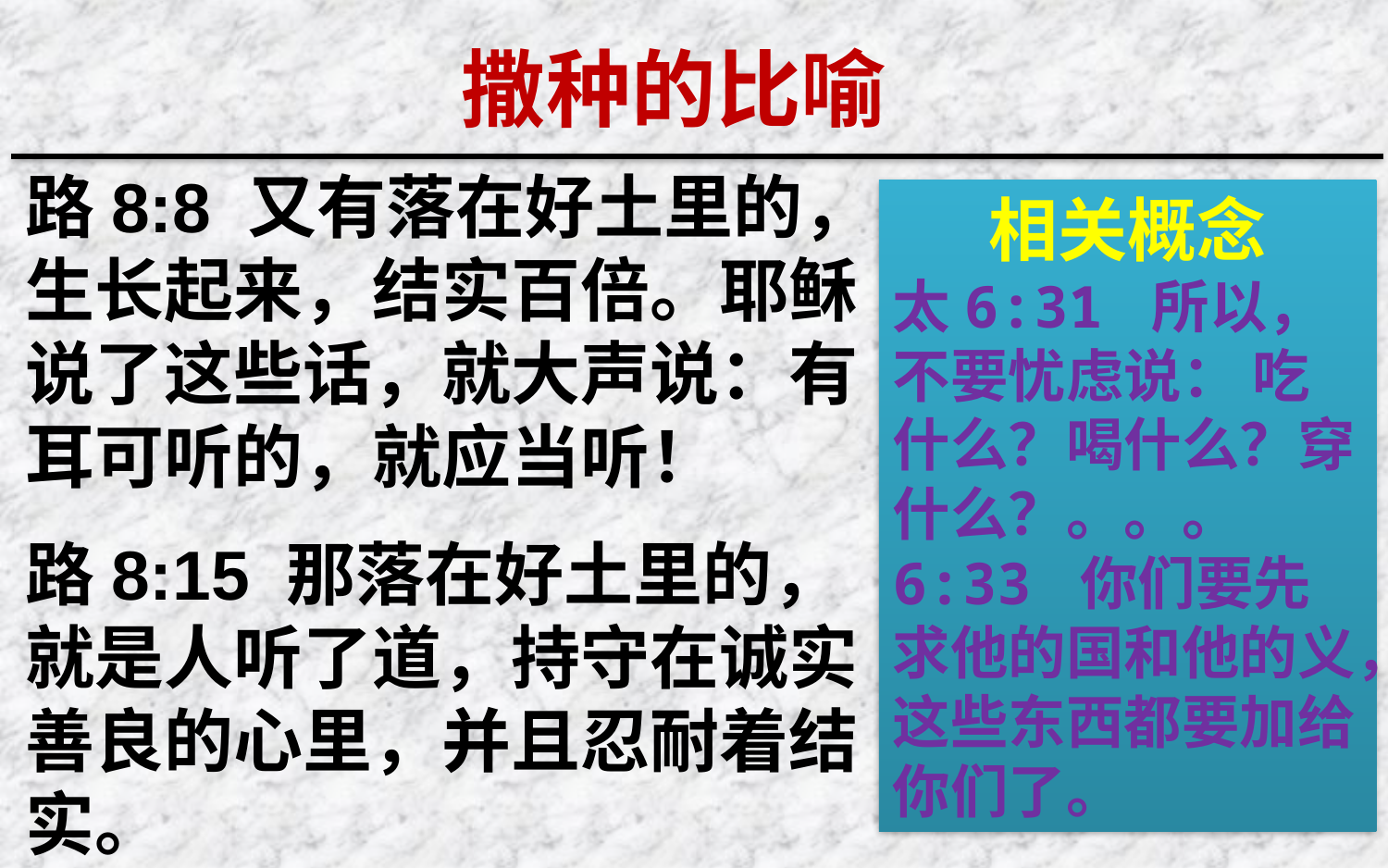

撒种的比喻
路8:8 又有落在好土里的，生长起来，结实百倍。耶稣说了这些话，就大声说：有耳可听的，就应当听！
路8:15 那落在好土里的，就是人听了道，持守在诚实善良的心里，并且忍耐着结实。
相关概念
太6:31 所以，不要忧虑说： 吃什么？喝什么？穿什么？。。。
6:33 你们要先求他的国和他的义，这些东西都要加给你们了。